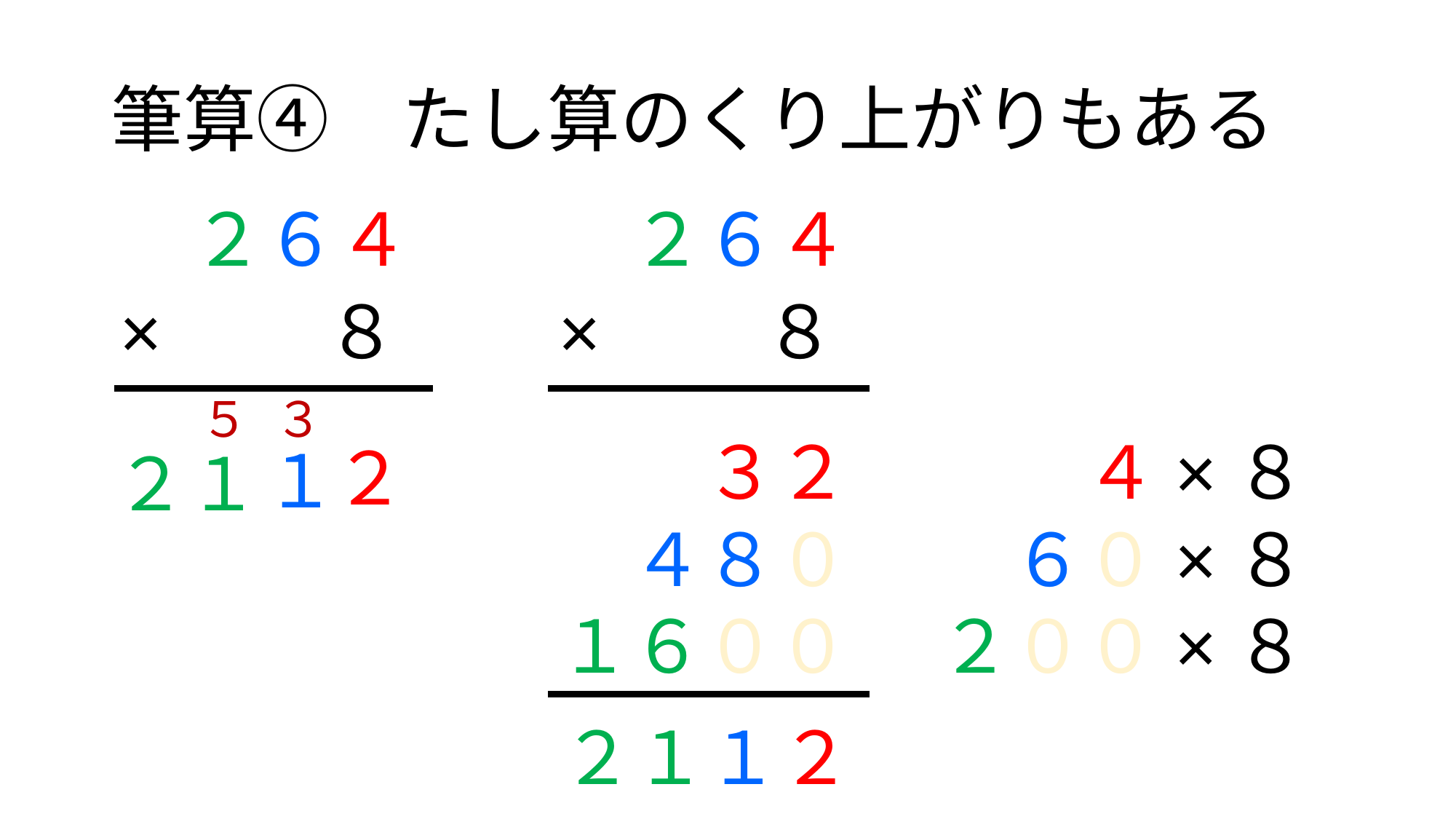

# 筆算④　たし算のくり上がりもある
２６４
２６４
×　　８
×　　８
５
３
３２
　　４×８
２
１
２１
４８０
　６０×８
１６００
２００×８
２１１２